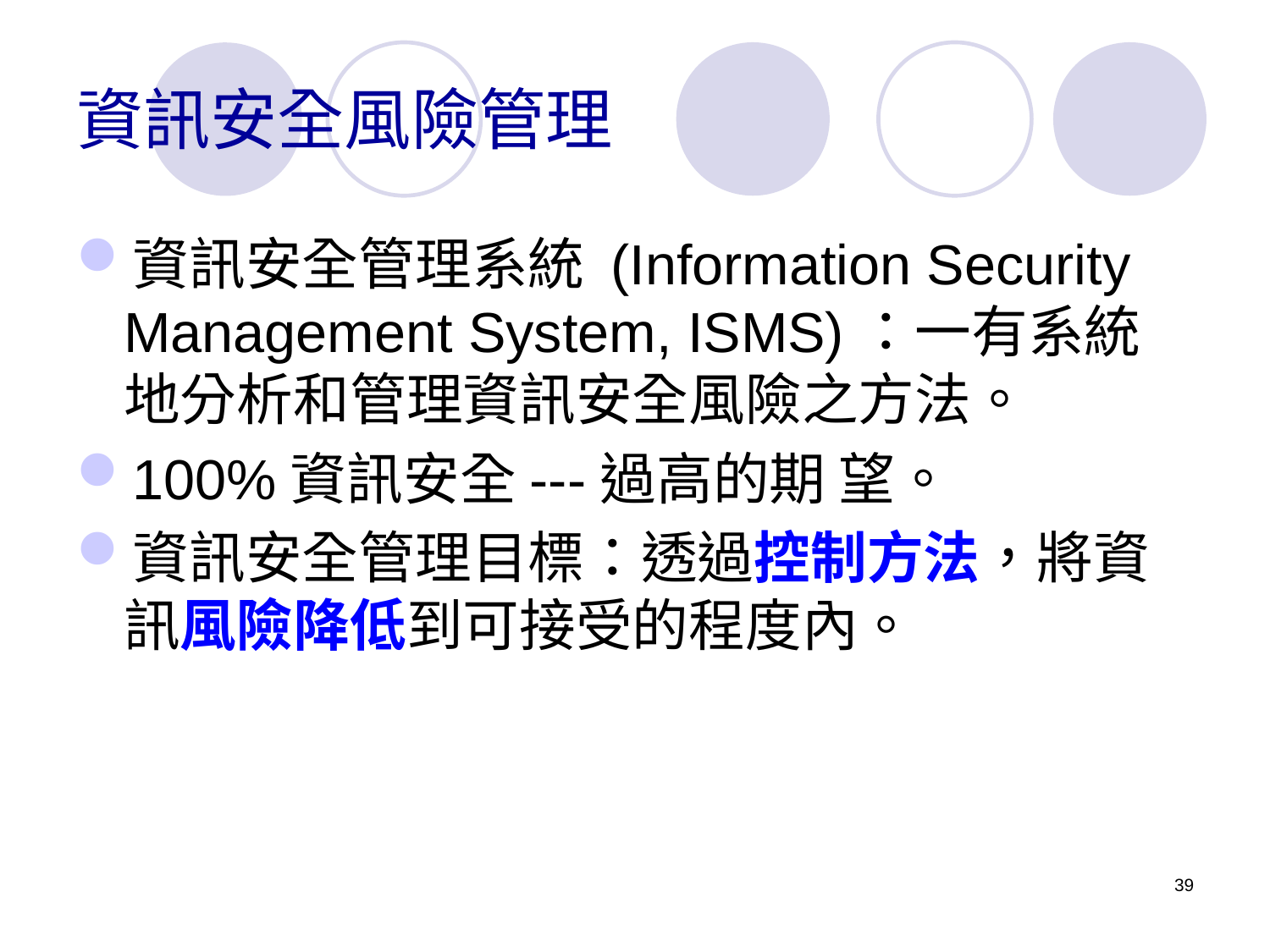

# 資訊安全風險管理
資訊安全管理系統 (Information Security Management System, ISMS)：一有系統地分析和管理資訊安全風險之方法。
100%資訊安全---過高的期 望。
資訊安全管理目標：透過控制方法，將資訊風險降低到可接受的程度內。
39